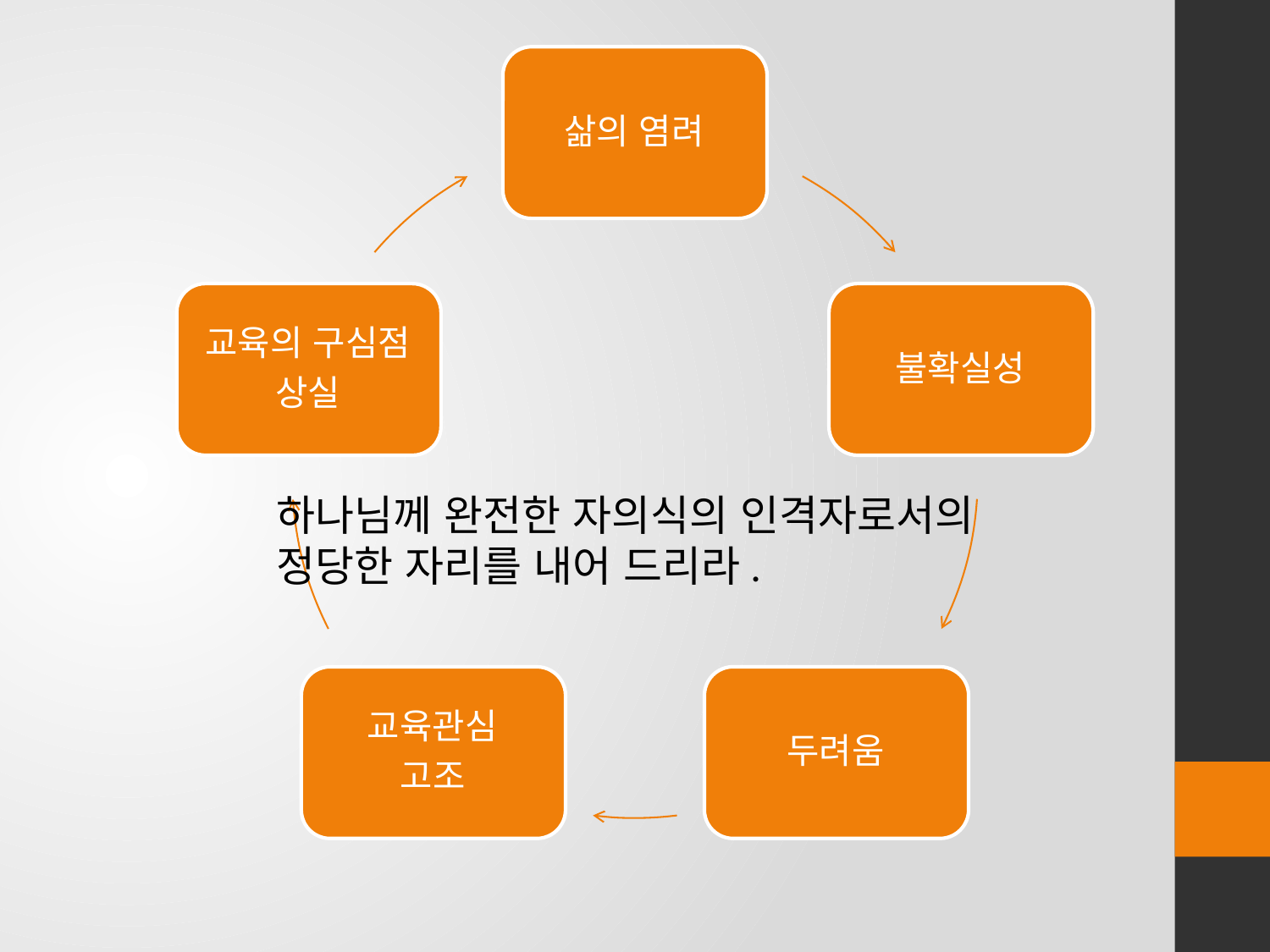

#
삶의 염려
불확실성
두려움
교육관심
고조
교육의 구심점
상실
하나님께 완전한 자의식의 인격자로서의
정당한 자리를 내어 드리라.